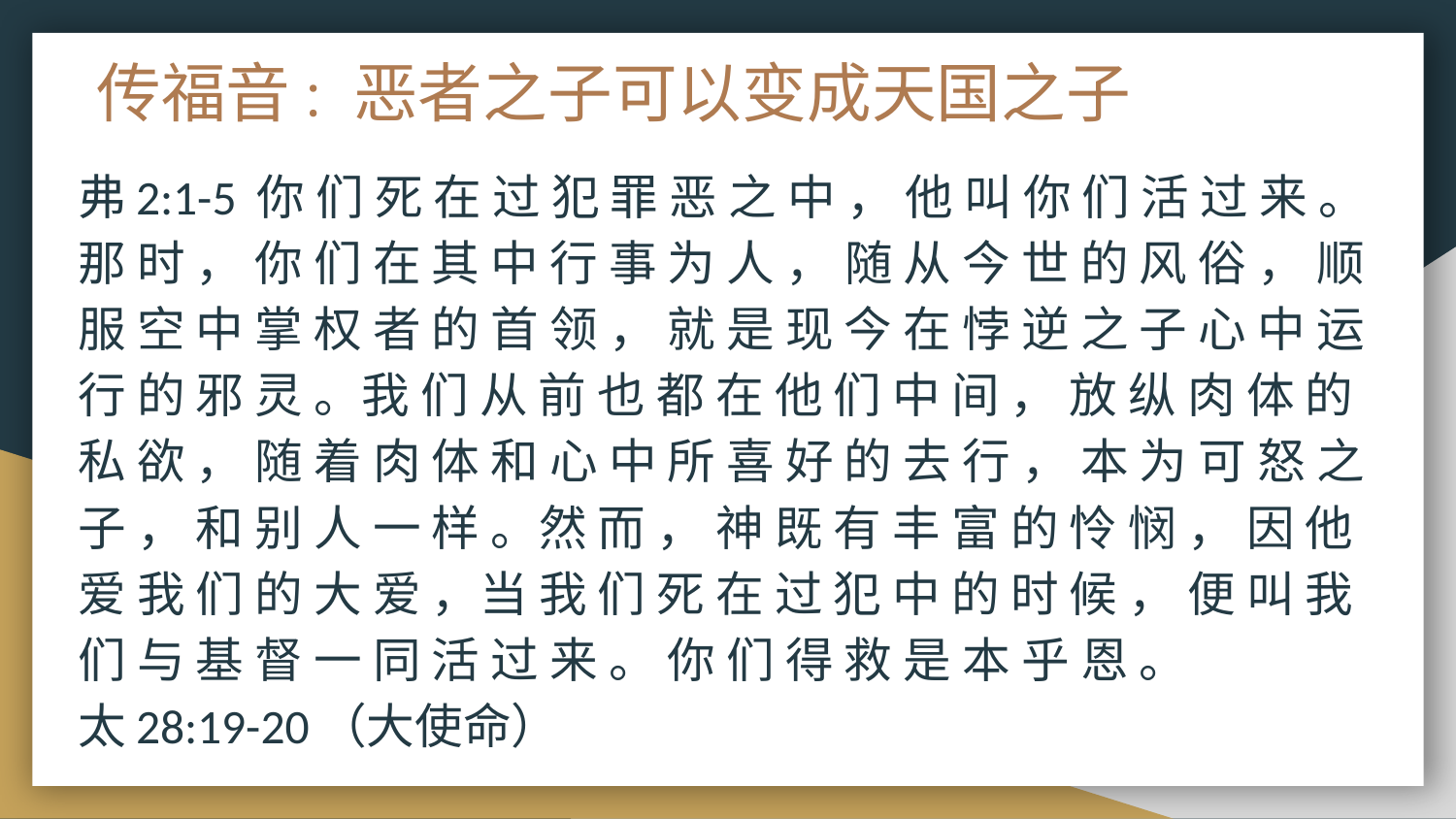

# 传福音: 恶者之子可以变成天国之子
弗2:1-5 你 们 死 在 过 犯 罪 恶 之 中 ， 他 叫 你 们 活 过 来 。那 时 ， 你 们 在 其 中 行 事 为 人 ， 随 从 今 世 的 风 俗 ， 顺 服 空 中 掌 权 者 的 首 领 ， 就 是 现 今 在 悖 逆 之 子 心 中 运 行 的 邪 灵 。我 们 从 前 也 都 在 他 们 中 间 ， 放 纵 肉 体 的 私 欲 ， 随 着 肉 体 和 心 中 所 喜 好 的 去 行 ， 本 为 可 怒 之 子 ， 和 别 人 一 样 。然 而 ， 神 既 有 丰 富 的 怜 悯 ， 因 他 爱 我 们 的 大 爱 ，当 我 们 死 在 过 犯 中 的 时 候 ， 便 叫 我 们 与 基 督 一 同 活 过 来 。 你 们 得 救 是 本 乎 恩 。
太28:19-20（大使命）